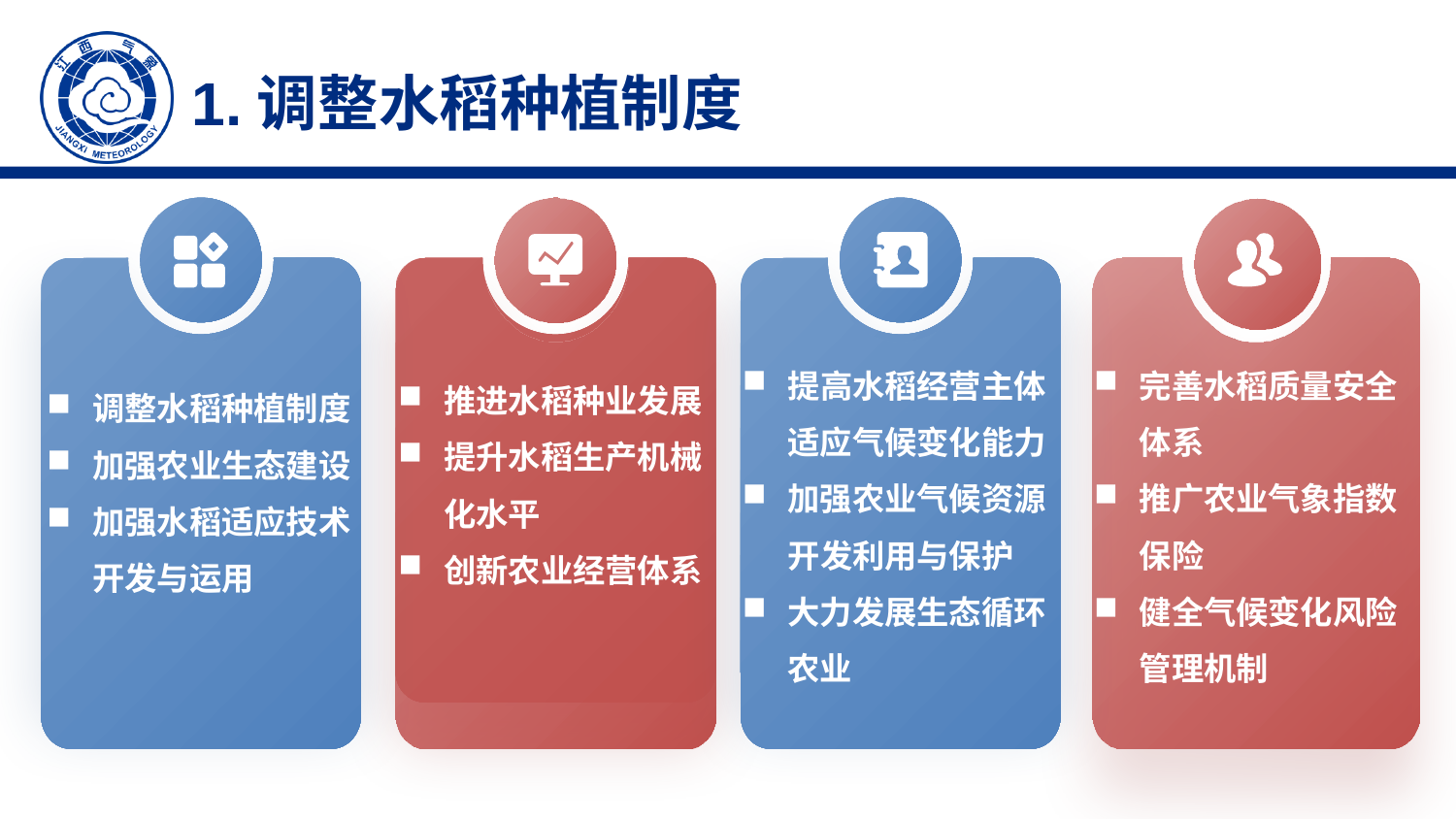

1.调整水稻种植制度

提高水稻经营主体适应气候变化能力
加强农业气候资源开发利用与保护
大力发展生态循环农业

完善水稻质量安全体系
推广农业气象指数保险
健全气候变化风险管理机制
推进水稻种业发展
提升水稻生产机械化水平
创新农业经营体系

调整水稻种植制度
加强农业生态建设
加强水稻适应技术开发与运用